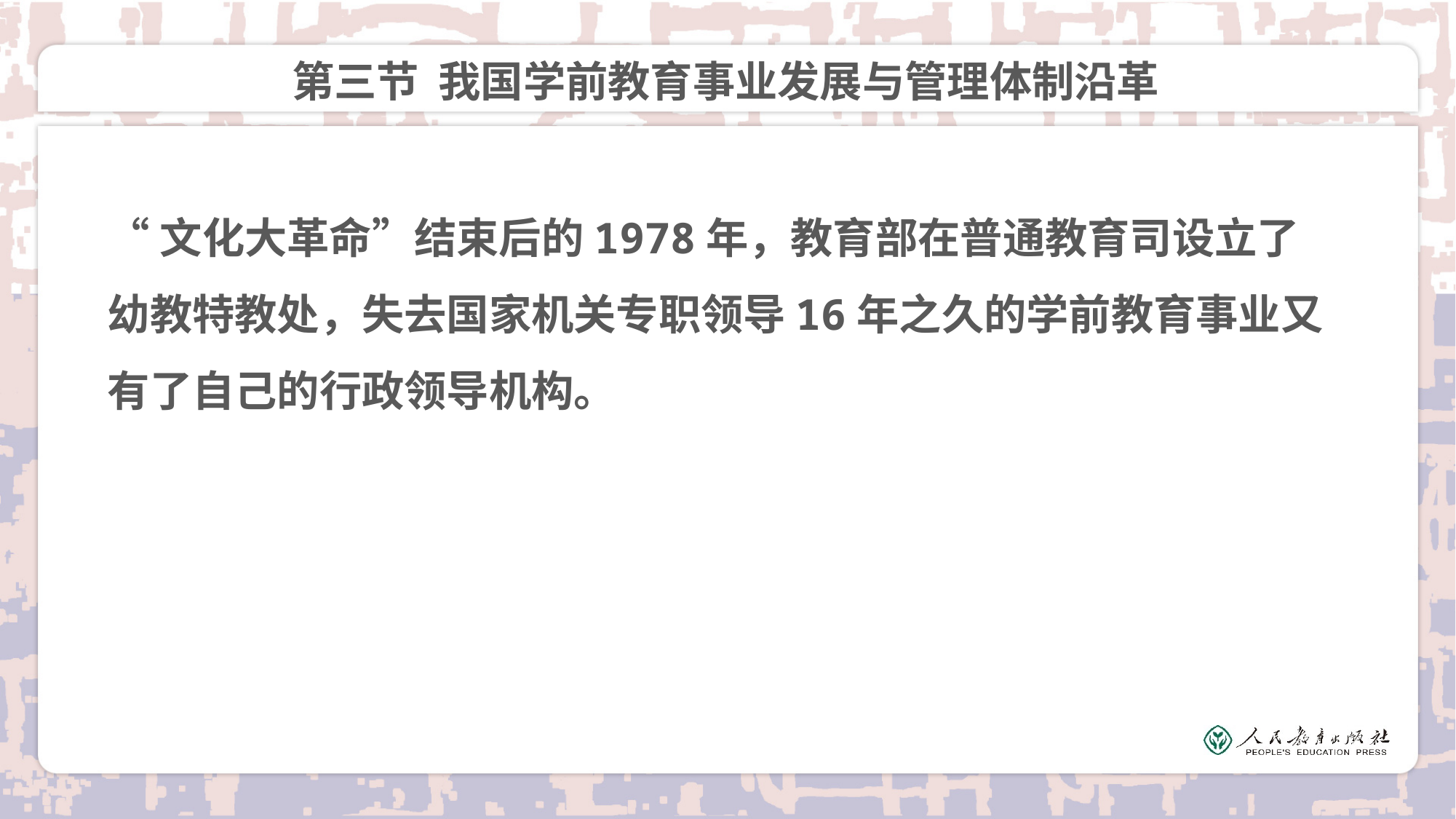

# 第三节  我国学前教育事业发展与管理体制沿革
“文化大革命”结束后的1978年，教育部在普通教育司设立了幼教特教处，失去国家机关专职领导16年之久的学前教育事业又有了自己的行政领导机构。